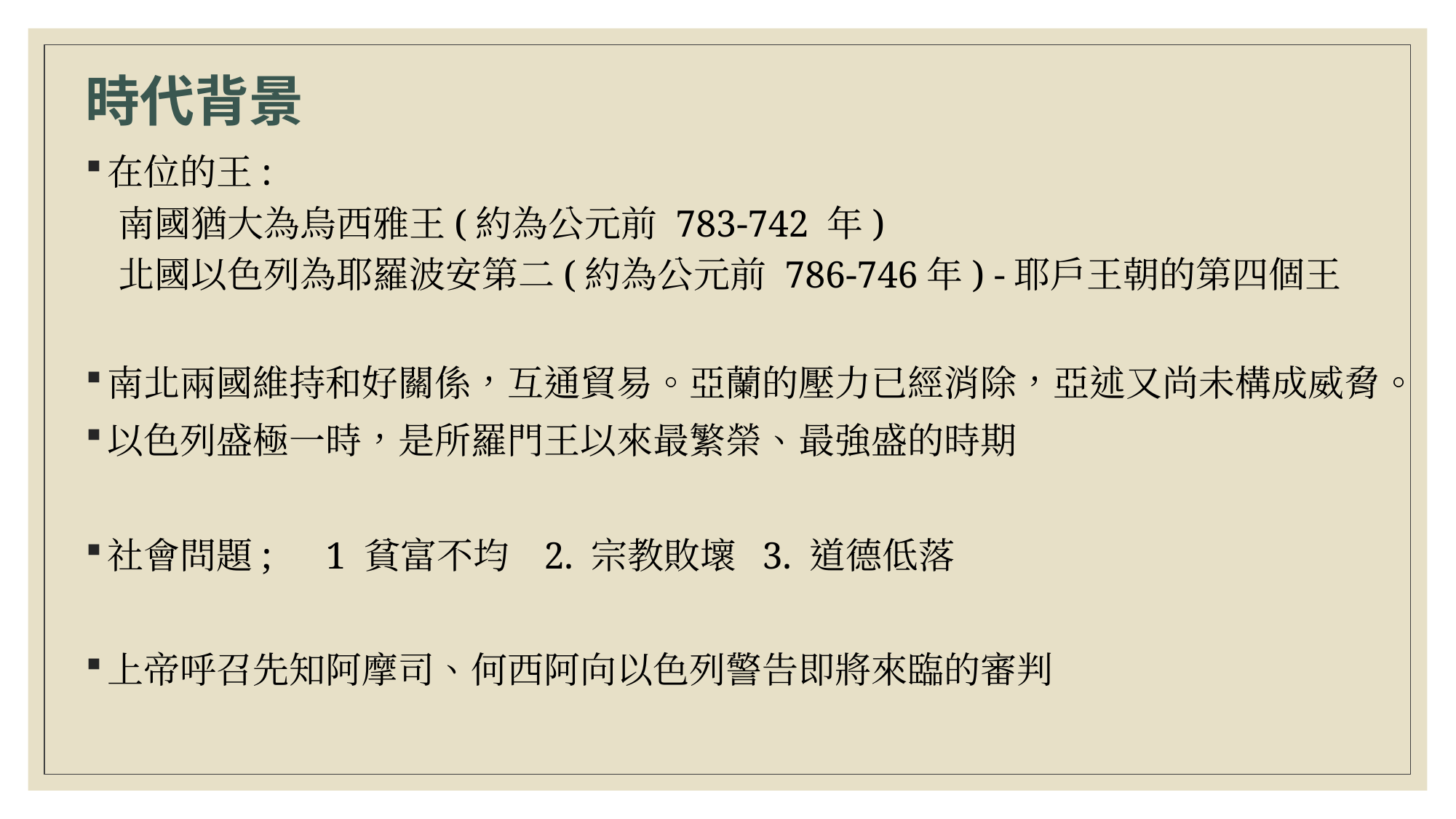

時代背景
在位的王:
南國猶大為烏西雅王(約為公元前 783-742 年)
北國以色列為耶羅波安第二(約為公元前 786-746年) -耶戶王朝的第四個王

南北兩國維持和好關係，互通貿易。亞蘭的壓力已經消除，亞述又尚未構成威脅。
以色列盛極一時，是所羅門王以來最繁榮、最強盛的時期

社會問題; 	1 貧富不均  	2. 宗教敗壞 	3. 道德低落

上帝呼召先知阿摩司、何西阿向以色列警告即將來臨的審判